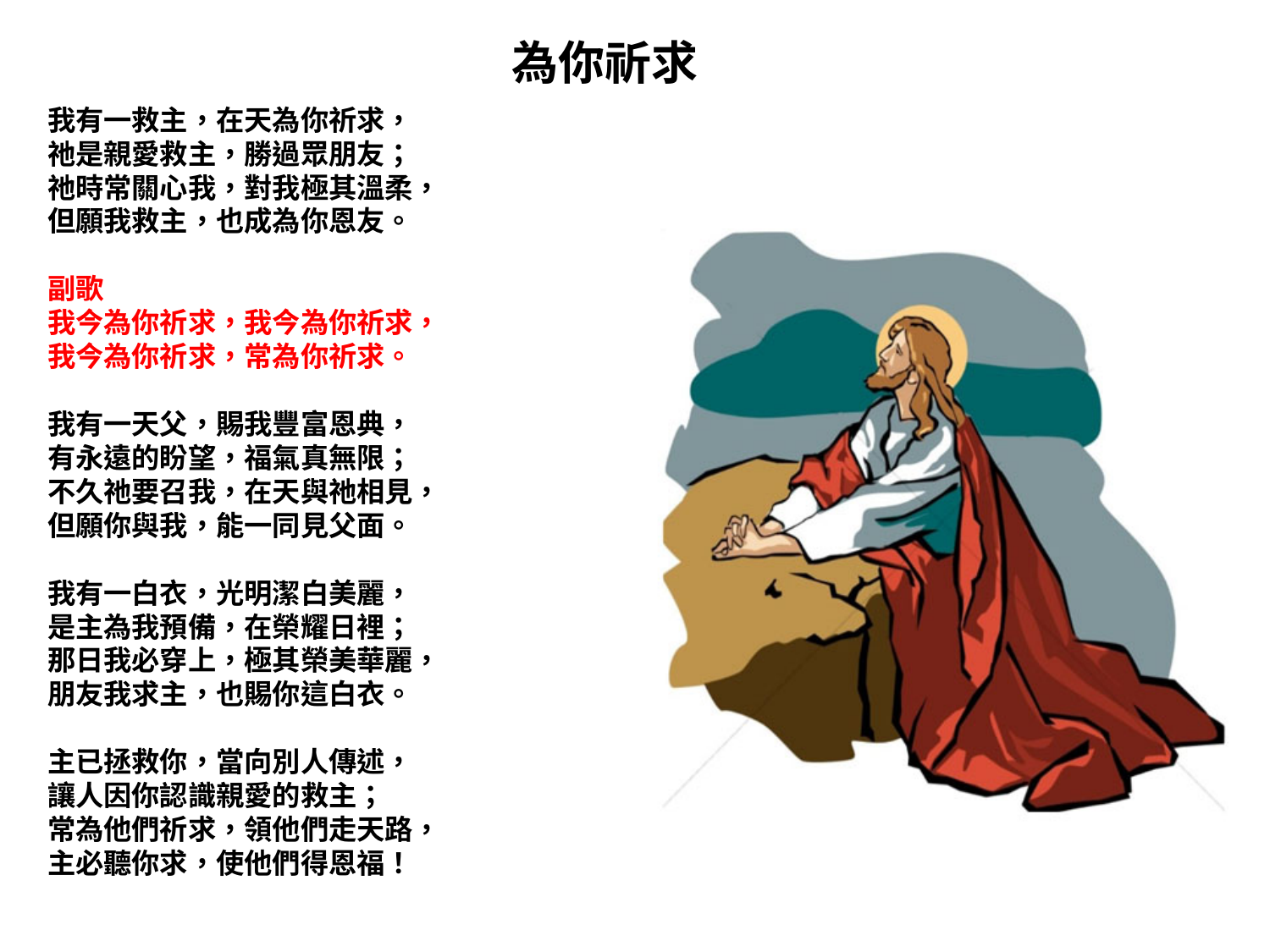

# 為你祈求
我有一救主，在天為你祈求，
祂是親愛救主，勝過眾朋友；
祂時常關心我，對我極其溫柔，
但願我救主，也成為你恩友。

副歌
我今為你祈求，我今為你祈求，
我今為你祈求，常為你祈求。

我有一天父，賜我豐富恩典，
有永遠的盼望，福氣真無限；
不久祂要召我，在天與祂相見，
但願你與我，能一同見父面。

我有一白衣，光明潔白美麗，
是主為我預備，在榮耀日裡；
那日我必穿上，極其榮美華麗，
朋友我求主，也賜你這白衣。

主已拯救你，當向別人傳述，
讓人因你認識親愛的救主；
常為他們祈求，領他們走天路，
主必聽你求，使他們得恩福！